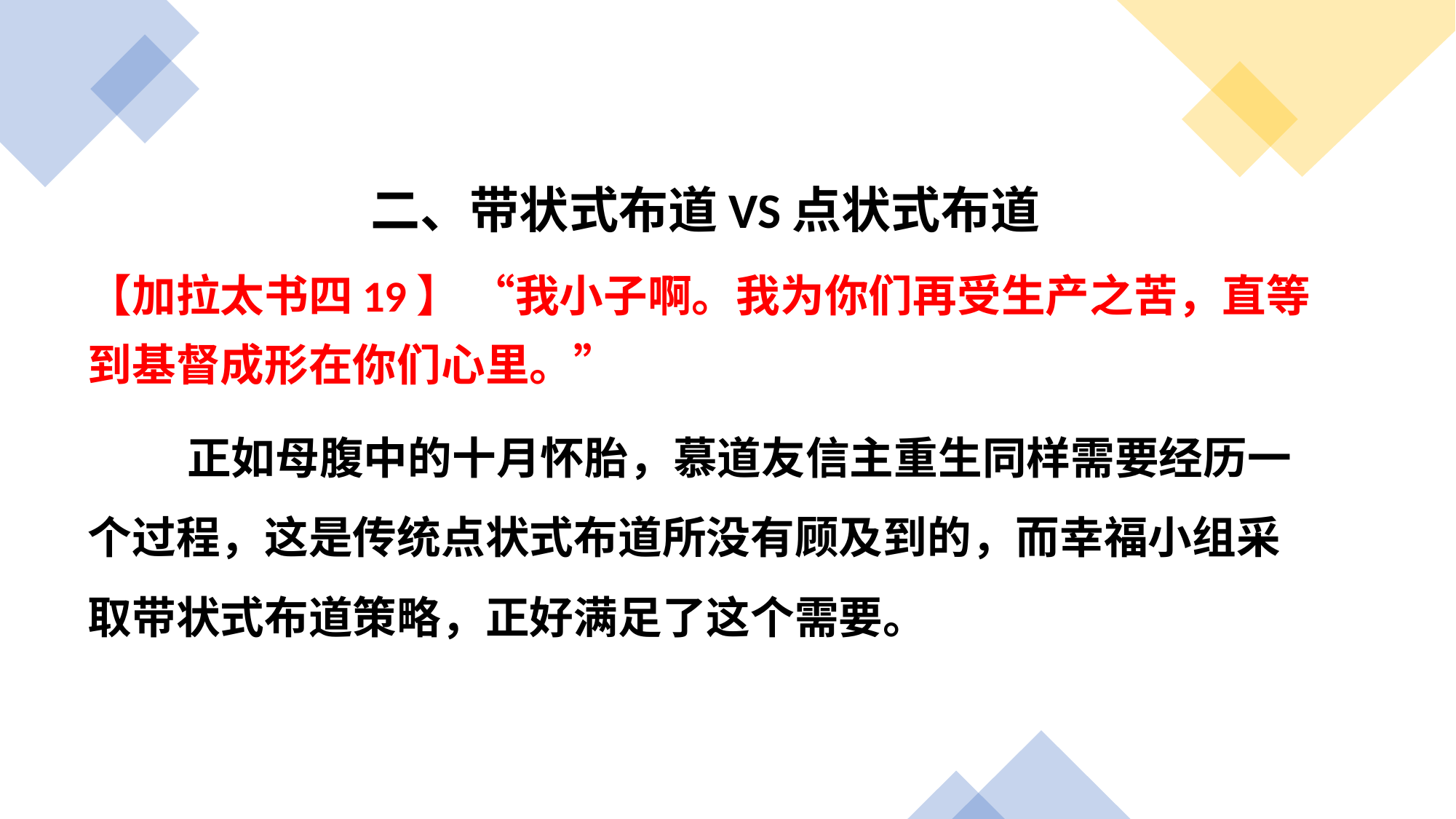

二、带状式布道VS点状式布道
【加拉太书四19】 “我小子啊。我为你们再受生产之苦，直等到基督成形在你们心里。”
 	正如母腹中的十月怀胎，慕道友信主重生同样需要经历一个过程，这是传统点状式布道所没有顾及到的，而幸福小组采取带状式布道策略，正好满足了这个需要。